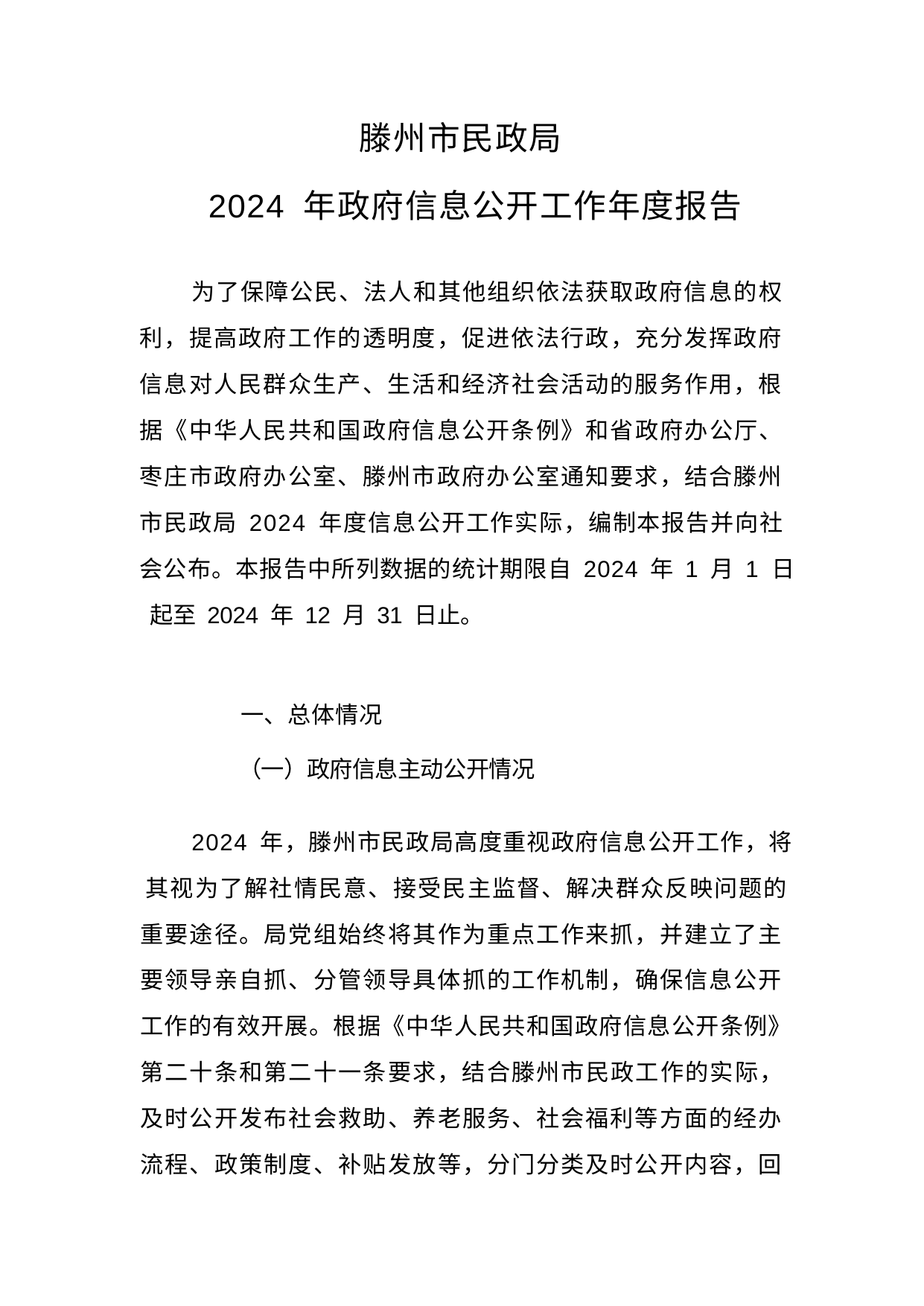

滕州市民政局

2024 年政府信息公开工作年度报告

为了保障公民、法人和其他组织依法获取政府信息的权  利，提高政府工作的透明度，促进依法行政，充分发挥政府  信息对人民群众生产、生活和经济社会活动的服务作用，根  据《中华人民共和国政府信息公开条例》和省政府办公厅、  枣庄市政府办公室、滕州市政府办公室通知要求，结合滕州  市民政局 2024 年度信息公开工作实际，编制本报告并向社   会公布。本报告中所列数据的统计期限自 2024 年 1 月 1 日   起至 2024 年 12 月 31 日止。

一、总体情况
（一）政府信息主动公开情况

2024 年，滕州市民政局高度重视政府信息公开工作，将  其视为了解社情民意、接受民主监督、解决群众反映问题的  重要途径。局党组始终将其作为重点工作来抓，并建立了主  要领导亲自抓、分管领导具体抓的工作机制，确保信息公开  工作的有效开展。根据《中华人民共和国政府信息公开条例》 第二十条和第二十一条要求，结合滕州市民政工作的实际，  及时公开发布社会救助、养老服务、社会福利等方面的经办  流程、政策制度、补贴发放等，分门分类及时公开内容，回